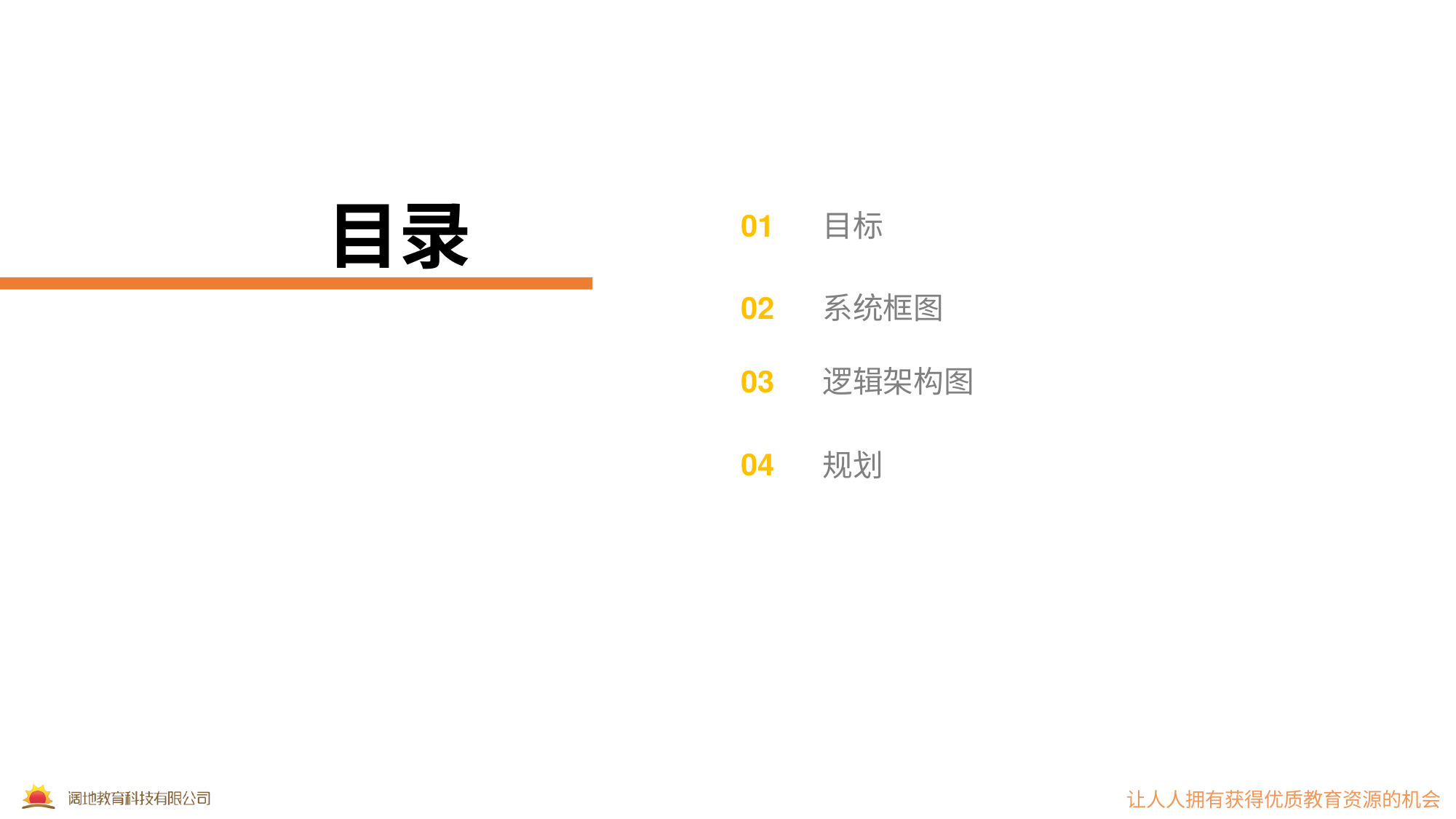

目录
目标
01
系统框图

02
逻辑架构图
03
规划
04